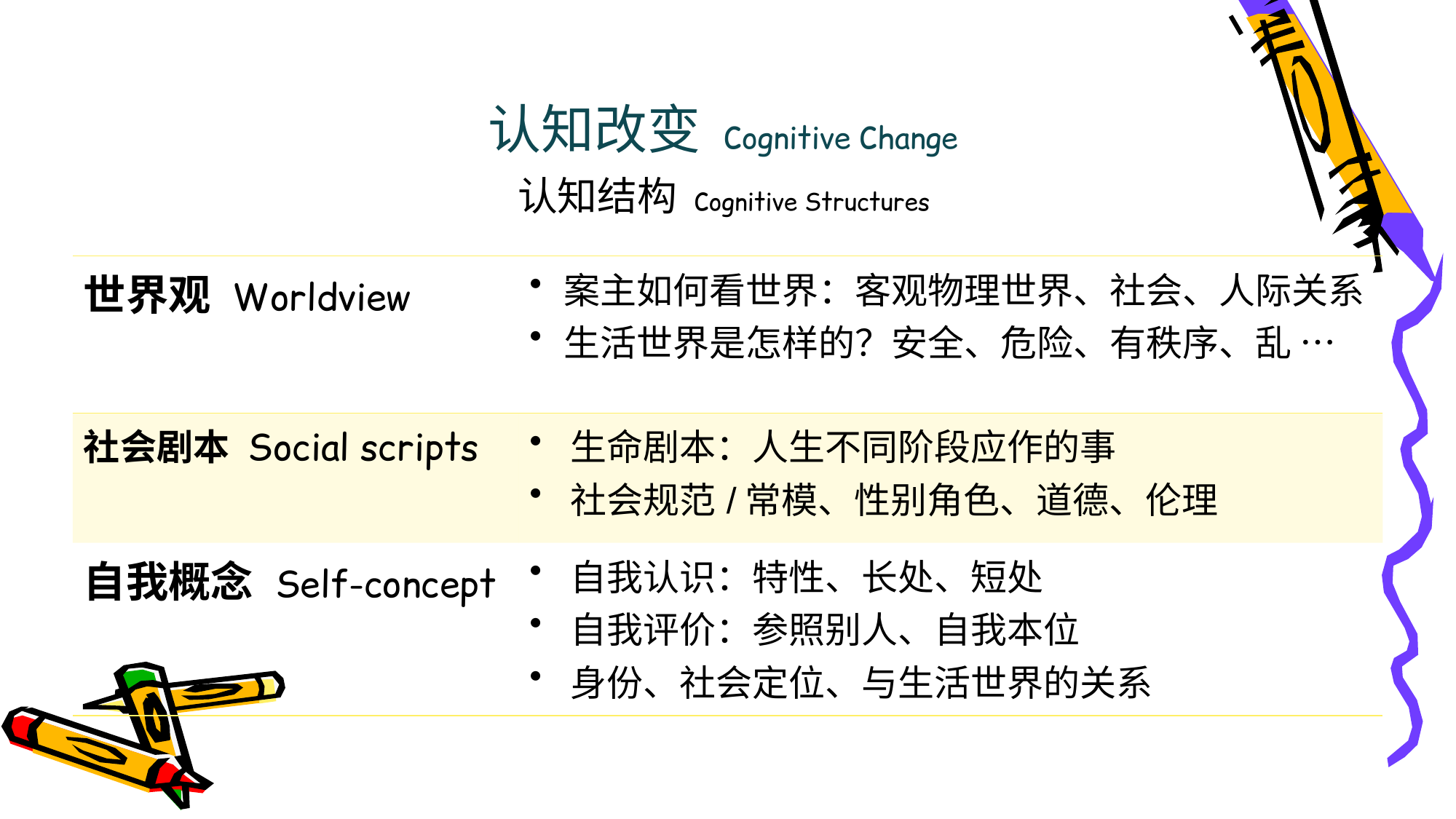

认知改变 Cognitive Change
认知结构 Cognitive Structures
| 世界观 Worldview | 案主如何看世界：客观物理世界、社会、人际关系 生活世界是怎样的？安全、危险、有秩序、乱 … |
| --- | --- |
| 社会剧本 Social scripts | 生命剧本：人生不同阶段应作的事 社会规范/常模、性别角色、道德、伦理 |
| 自我概念 Self-concept | 自我认识：特性、长处、短处 自我评价：参照别人、自我本位 身份、社会定位、与生活世界的关系 |